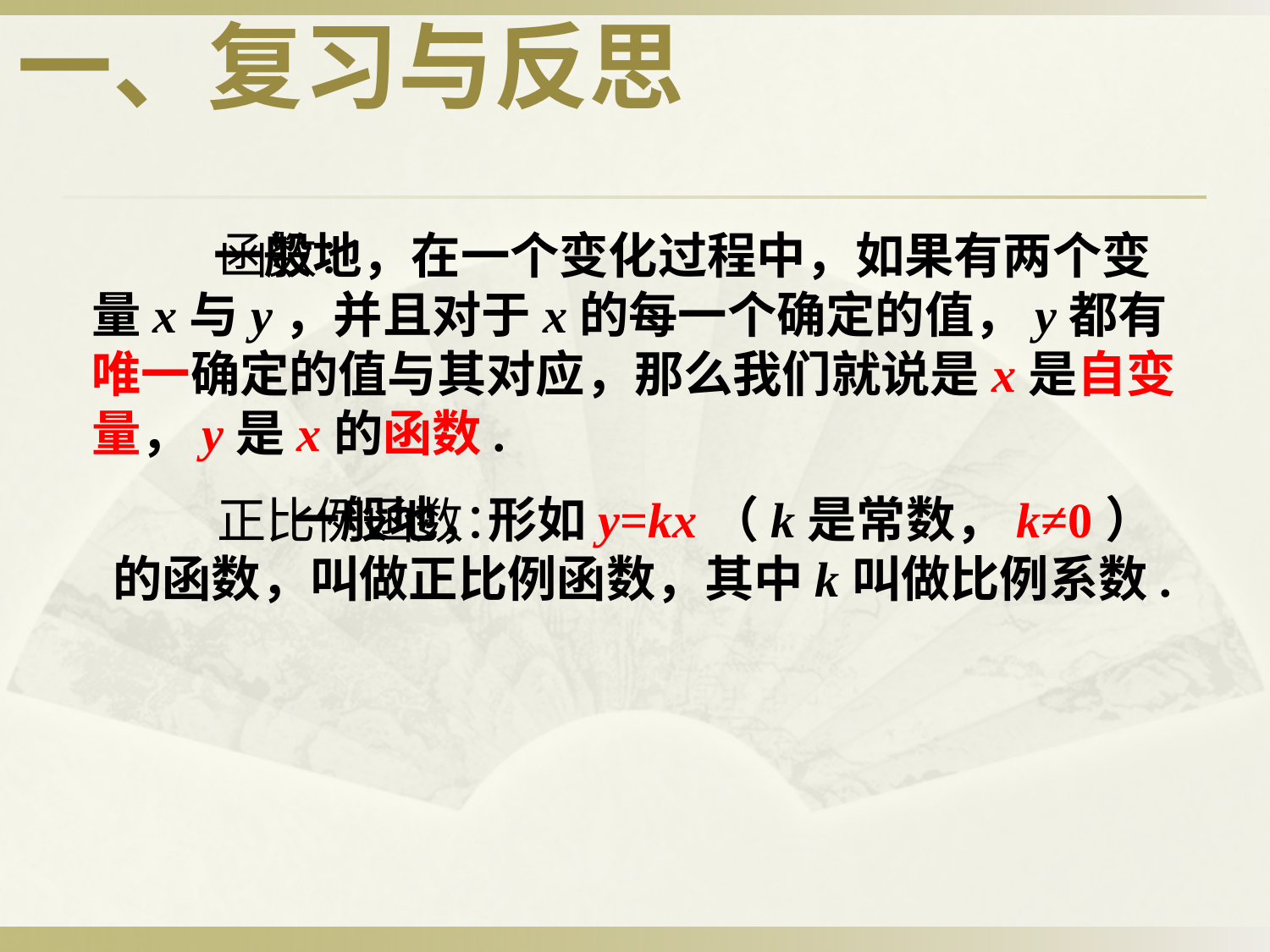

一、复习与反思
          一般地，在一个变化过程中，如果有两个变量x与y，并且对于x的每一个确定的值，y都有唯一确定的值与其对应，那么我们就说是x是自变量，y是x的函数.
函数：
               一般地，形如y=kx（k是常数，k≠0）的函数，叫做正比例函数，其中k叫做比例系数.
正比例函数：